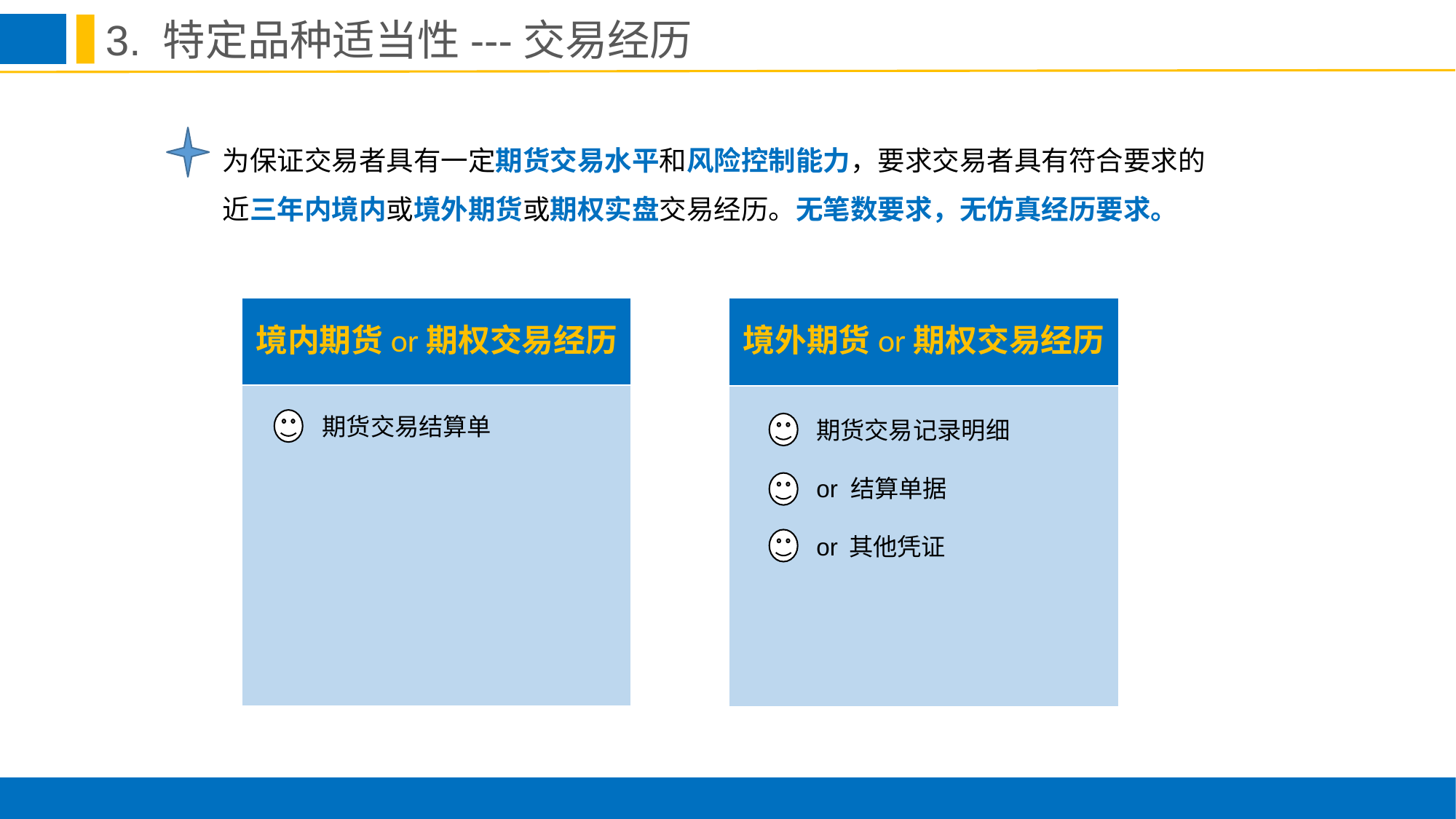

3. 特定品种适当性---交易经历

为保证交易者具有一定期货交易水平和风险控制能力，要求交易者具有符合要求的近三年内境内或境外期货或期权实盘交易经历。无笔数要求，无仿真经历要求。

境内期货or期权交易经历
境外期货or期权交易经历
期货交易结算单

期货交易记录明细

or 结算单据

or 其他凭证